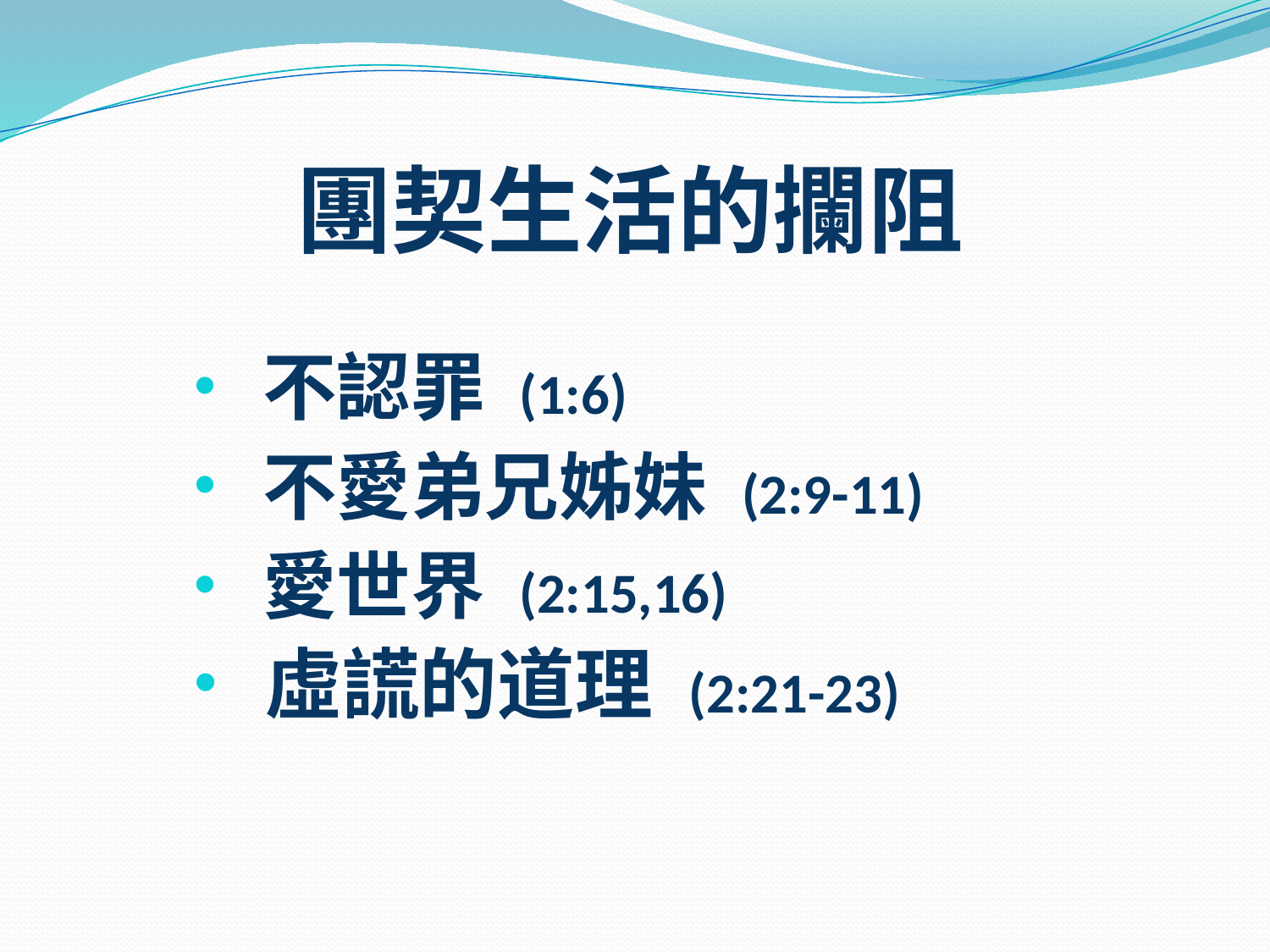

# 團契生活的攔阻
 不認罪 (1:6)
 不愛弟兄姊妹 (2:9-11)
 愛世界 (2:15,16)
 虛謊的道理 (2:21-23)